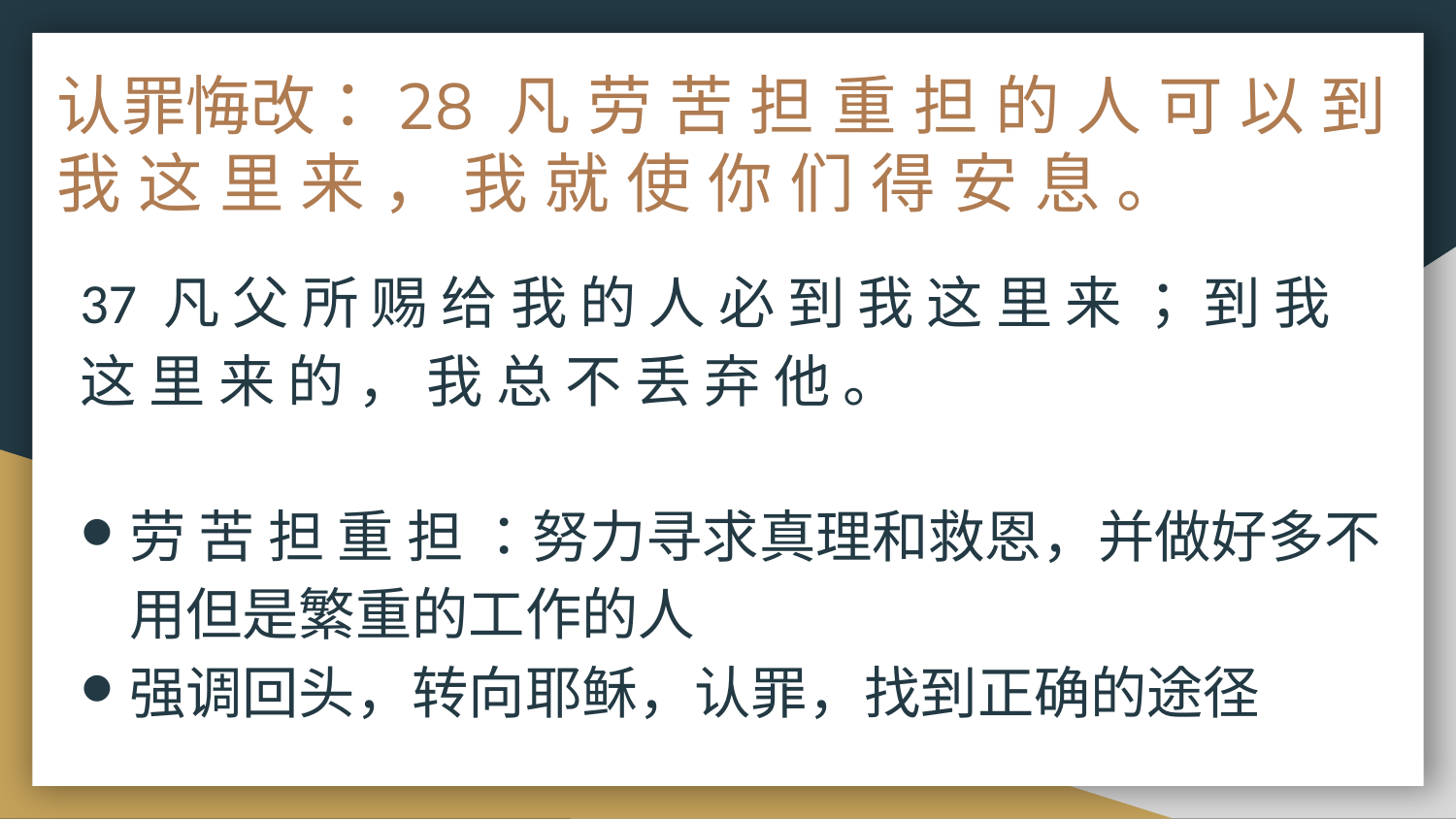

# 认罪悔改：28 凡 劳 苦 担 重 担 的 人 可 以 到 我 这 里 来 ， 我 就 使 你 们 得 安 息 。
37 凡 父 所 赐 给 我 的 人 必 到 我 这 里 来 ； 到 我 这 里 来 的 ， 我 总 不 丢 弃 他 。

劳 苦 担 重 担 ：努力寻求真理和救恩，并做好多不用但是繁重的工作的人
强调回头，转向耶稣，认罪，找到正确的途径